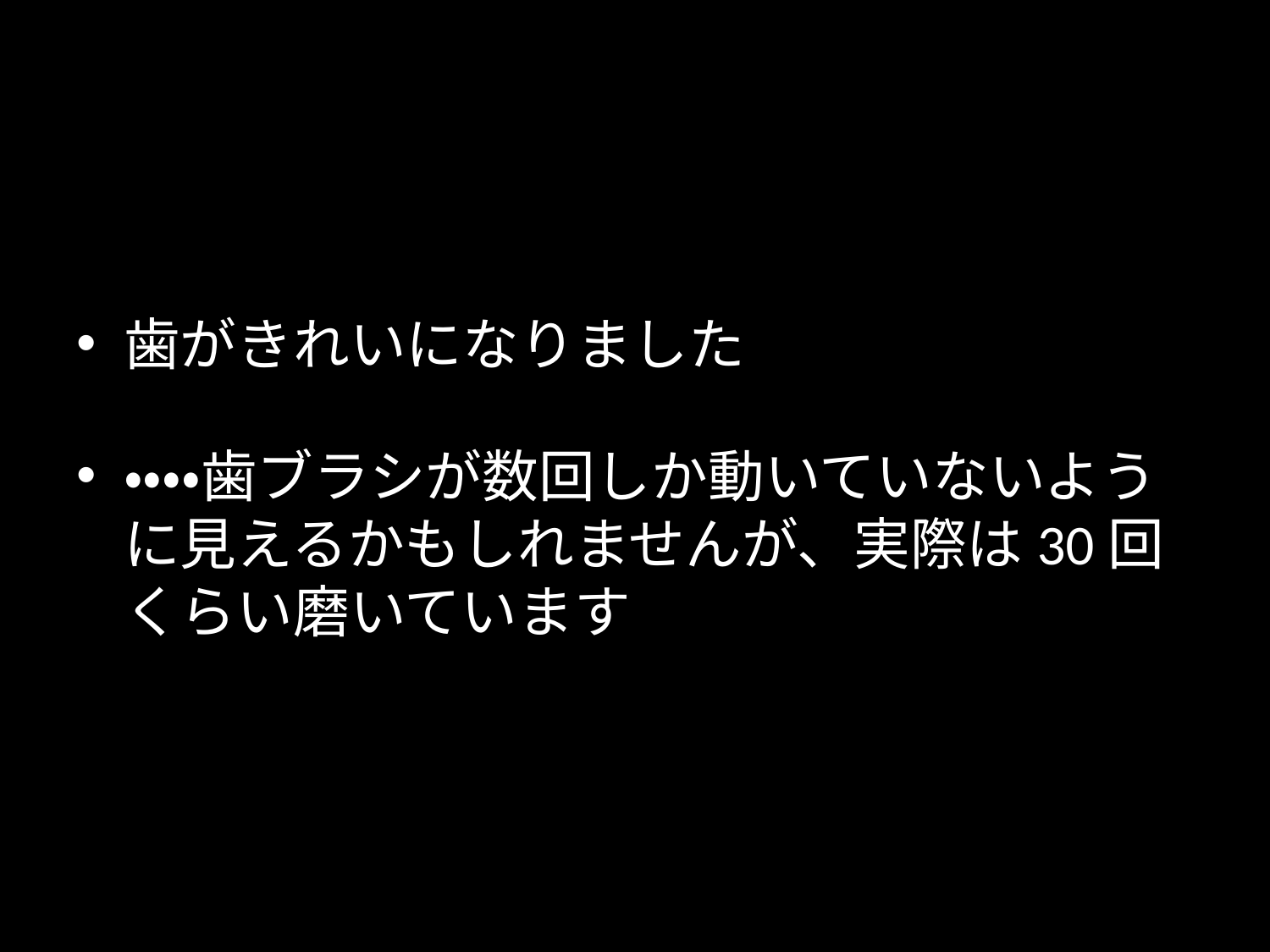

歯がきれいになりました
・・・・歯ブラシが数回しか動いていないように見えるかもしれませんが、実際は30回くらい磨いています